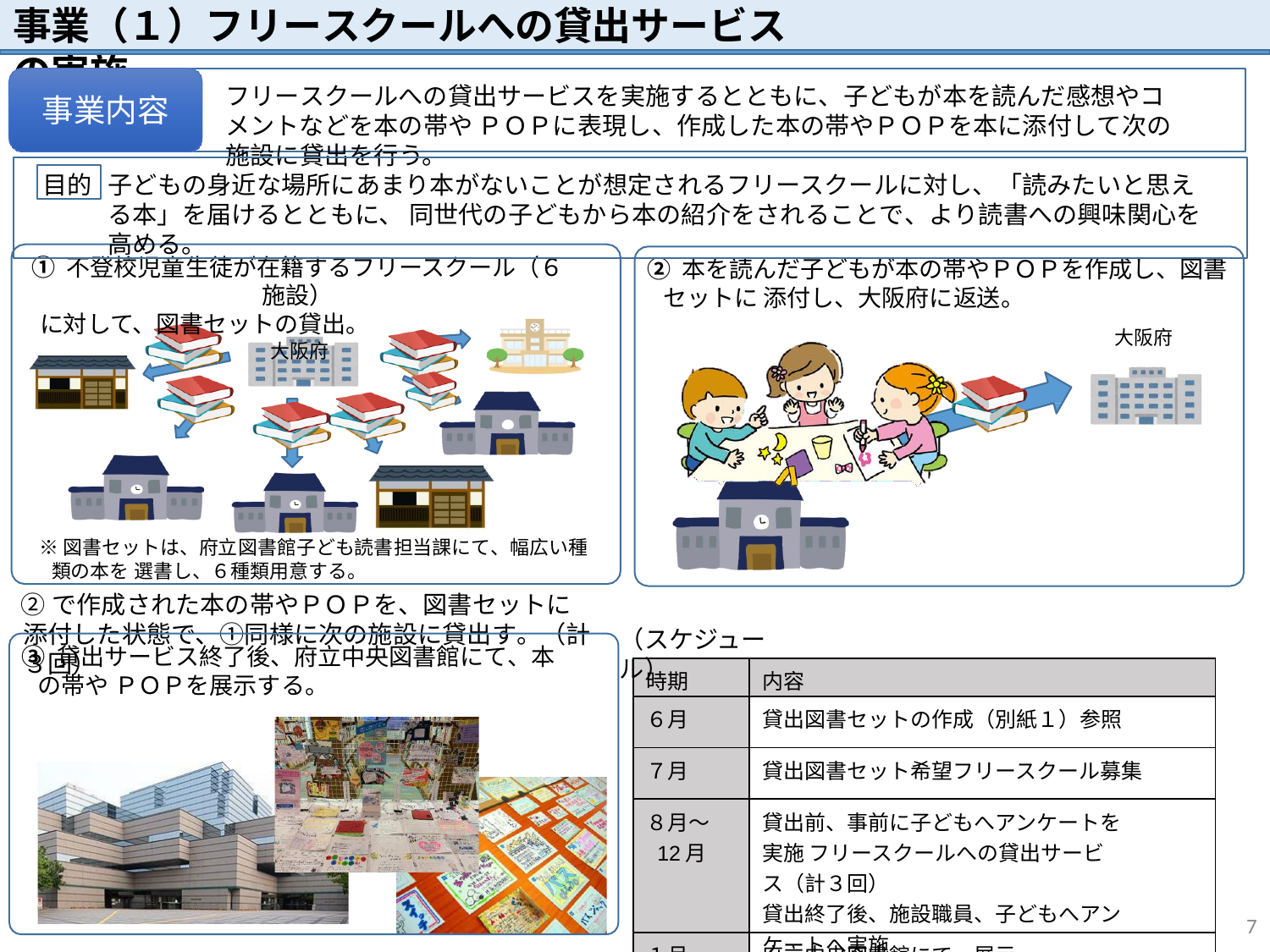

# 事業（１）フリースクールへの貸出サービスの実施

フリースクールへの貸出サービスを実施するとともに、子どもが本を読んだ感想やコメントなどを本の帯や ＰＯＰに表現し、作成した本の帯やＰＯＰを本に添付して次の施設に貸出を行う。
事業内容
子どもの身近な場所にあまり本がないことが想定されるフリースクールに対し、「読みたいと思える本」を届けるとともに、 同世代の子どもから本の紹介をされることで、より読書への興味関心を高める。
目的

① 不登校児童生徒が在籍するフリースクール（６施設）
に対して、図書セットの貸出。
大阪府
② 本を読んだ子どもが本の帯やＰＯＰを作成し、図書セットに 添付し、大阪府に返送。
大阪府

※図書セットは、府立図書館子ども読書担当課にて、幅広い種類の本を 選書し、６種類用意する。
②で作成された本の帯やＰＯＰを、図書セットに添付した状態で、①同様に次の施設に貸出す。（計３回）
（スケジュール）

③ 貸出サービス終了後、府立中央図書館にて、本の帯や ＰＯＰを展示する。
| 時期 | 内容 |
| --- | --- |
| ６月 | 貸出図書セットの作成（別紙１）参照 |
| ７月 | 貸出図書セット希望フリースクール募集 |
| ８月～ 12月 | 貸出前、事前に子どもへアンケートを実施 フリースクールへの貸出サービス（計３回） 貸出終了後、施設職員、子どもへアンケートへ実施 |
| １月 | 府立中央図書館にて、展示 |

7